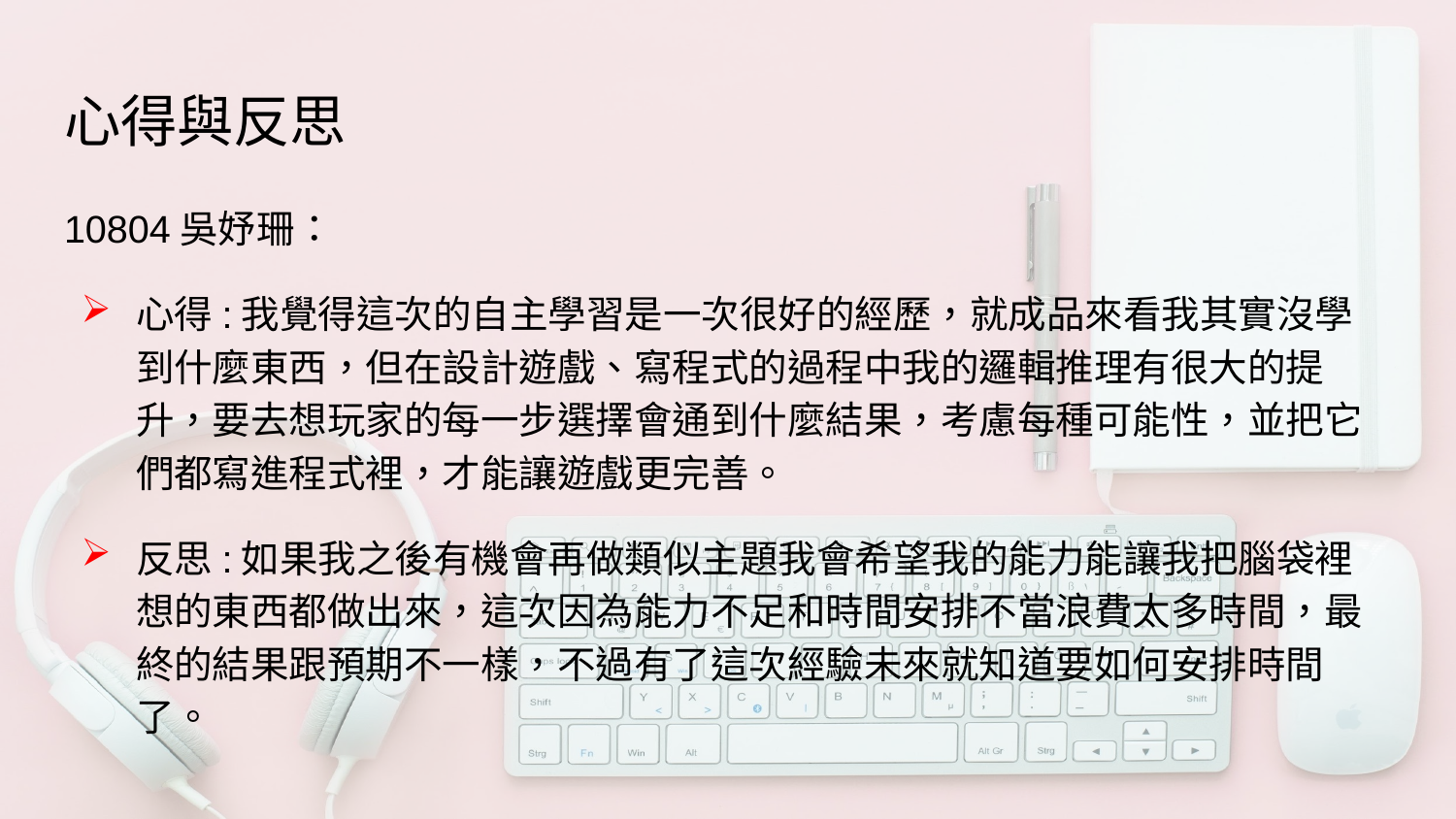

# 心得與反思
10804吳妤珊：
心得:我覺得這次的自主學習是一次很好的經歷，就成品來看我其實沒學到什麼東西，但在設計遊戲、寫程式的過程中我的邏輯推理有很大的提升，要去想玩家的每一步選擇會通到什麼結果，考慮每種可能性，並把它們都寫進程式裡，才能讓遊戲更完善。
反思:如果我之後有機會再做類似主題我會希望我的能力能讓我把腦袋裡想的東西都做出來，這次因為能力不足和時間安排不當浪費太多時間，最終的結果跟預期不一樣，不過有了這次經驗未來就知道要如何安排時間了。